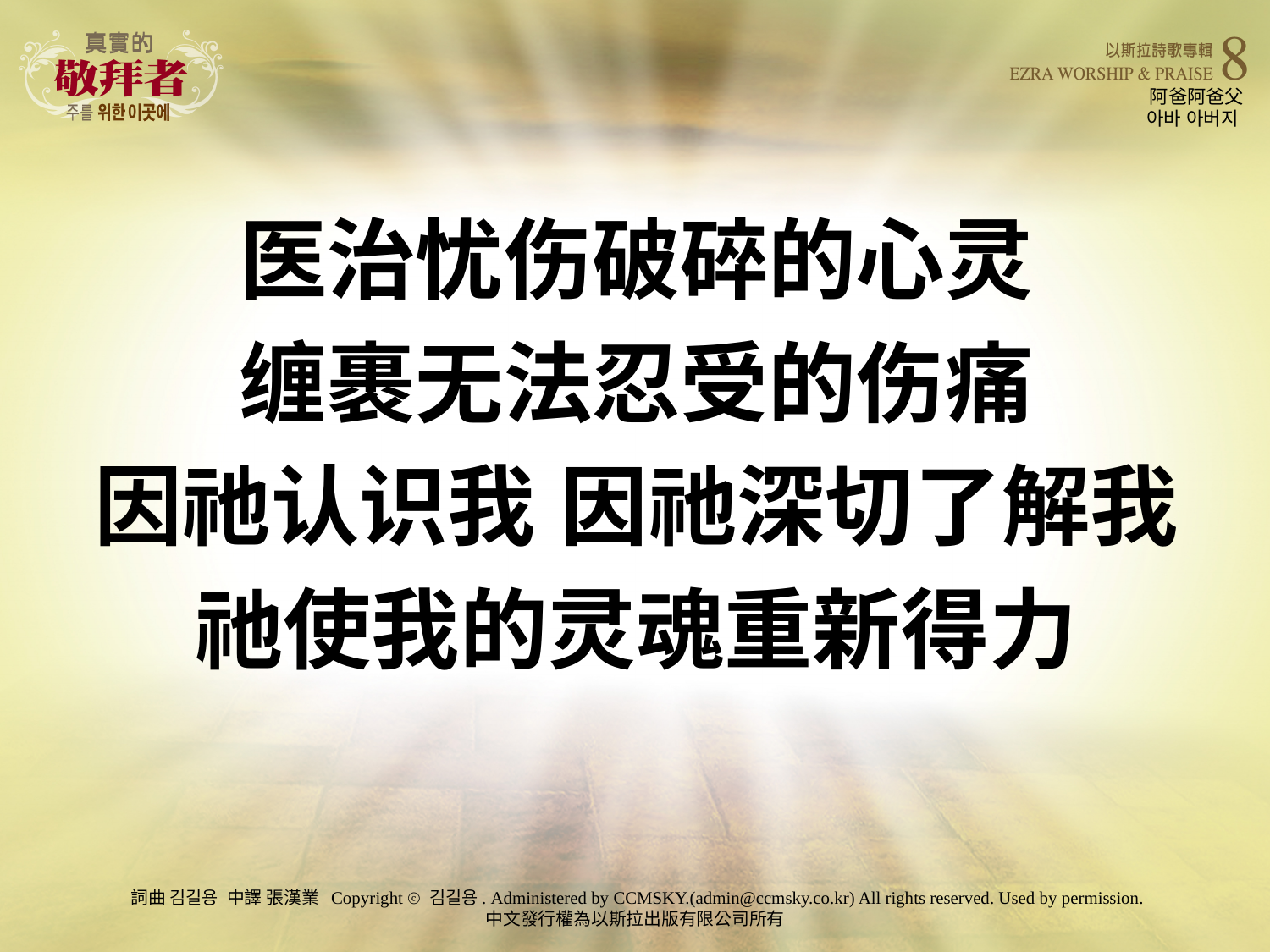

# 阿爸阿爸父 아바 아버지
医治忧伤破碎的心灵
缠裹无法忍受的伤痛
因祂认识我 因祂深切了解我
祂使我的灵魂重新得力
詞曲 김길용  中譯 張漢業  Copyright ⓒ 김길용. Administered by CCMSKY.(admin@ccmsky.co.kr) All rights reserved. Used by permission.
中文發行權為以斯拉出版有限公司所有